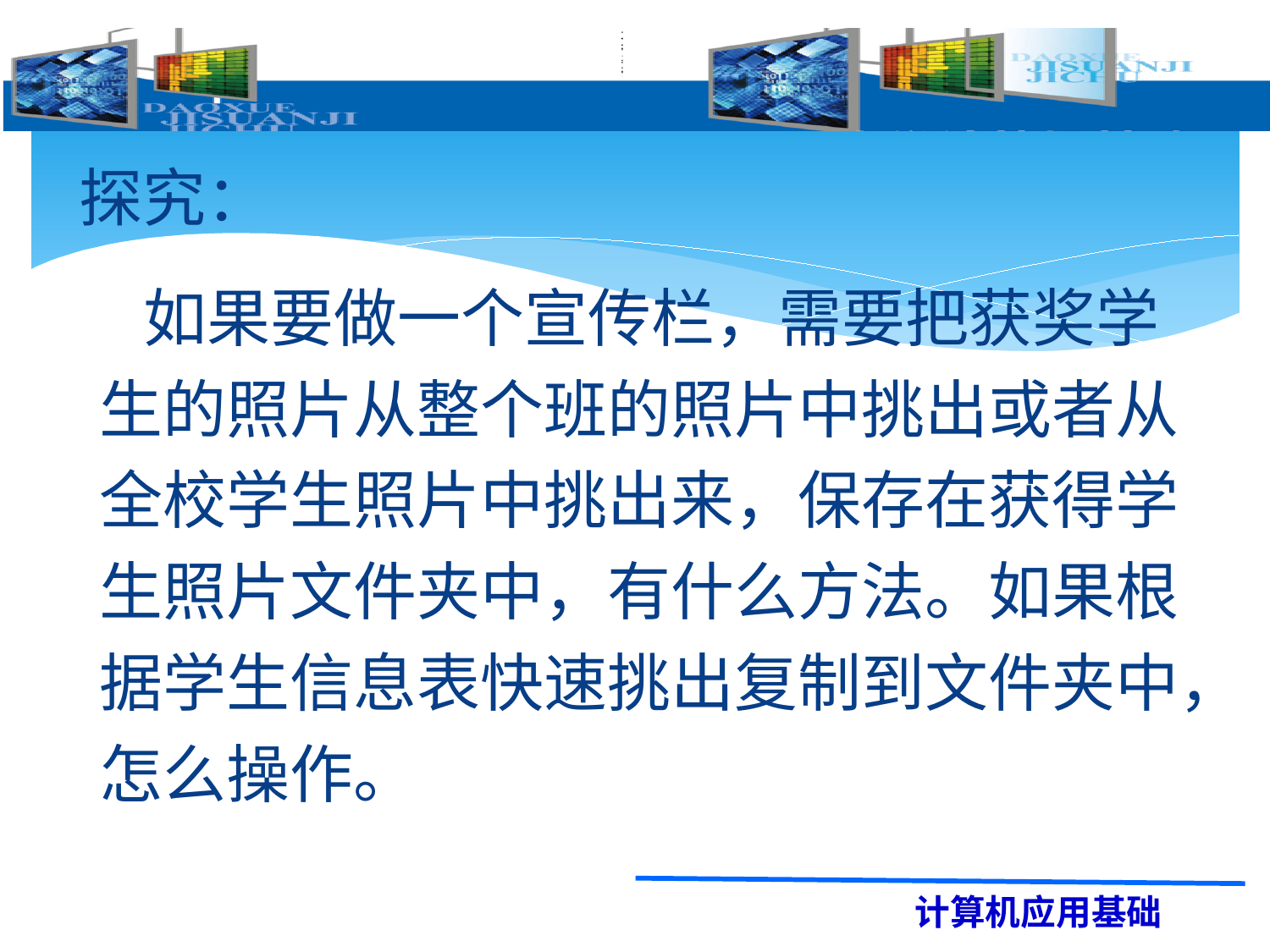

探究：
  如果要做一个宣传栏，需要把获奖学生的照片从整个班的照片中挑出或者从全校学生照片中挑出来，保存在获得学生照片文件夹中，有什么方法。如果根据学生信息表快速挑出复制到文件夹中，怎么操作。